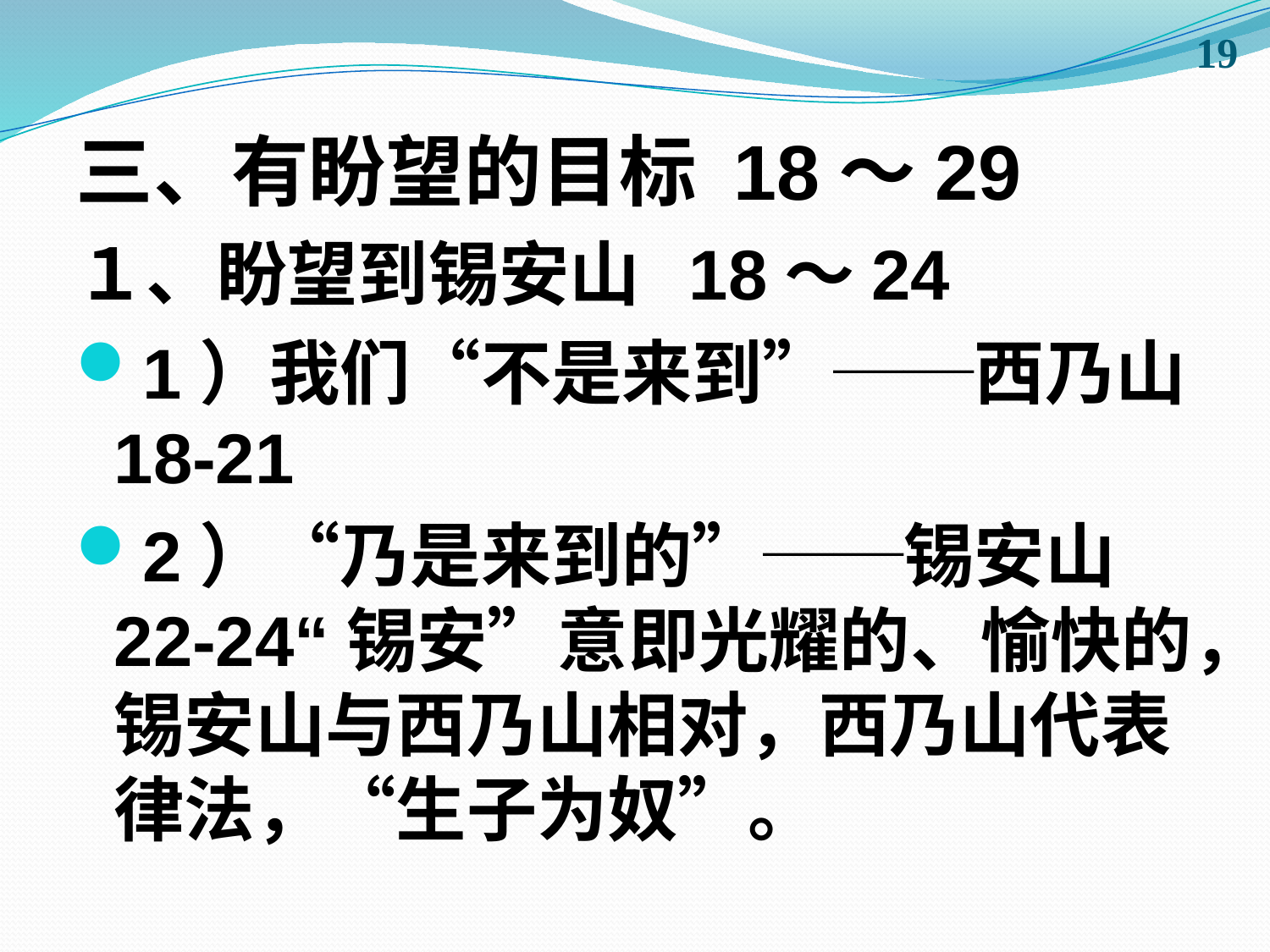

19
三、有盼望的目标 18～29
１、盼望到锡安山  18～24
1）我们“不是来到”──西乃山18-21
2）“乃是来到的”──锡安山22-24“锡安”意即光耀的、愉快的，锡安山与西乃山相对，西乃山代表律法，“生子为奴”。